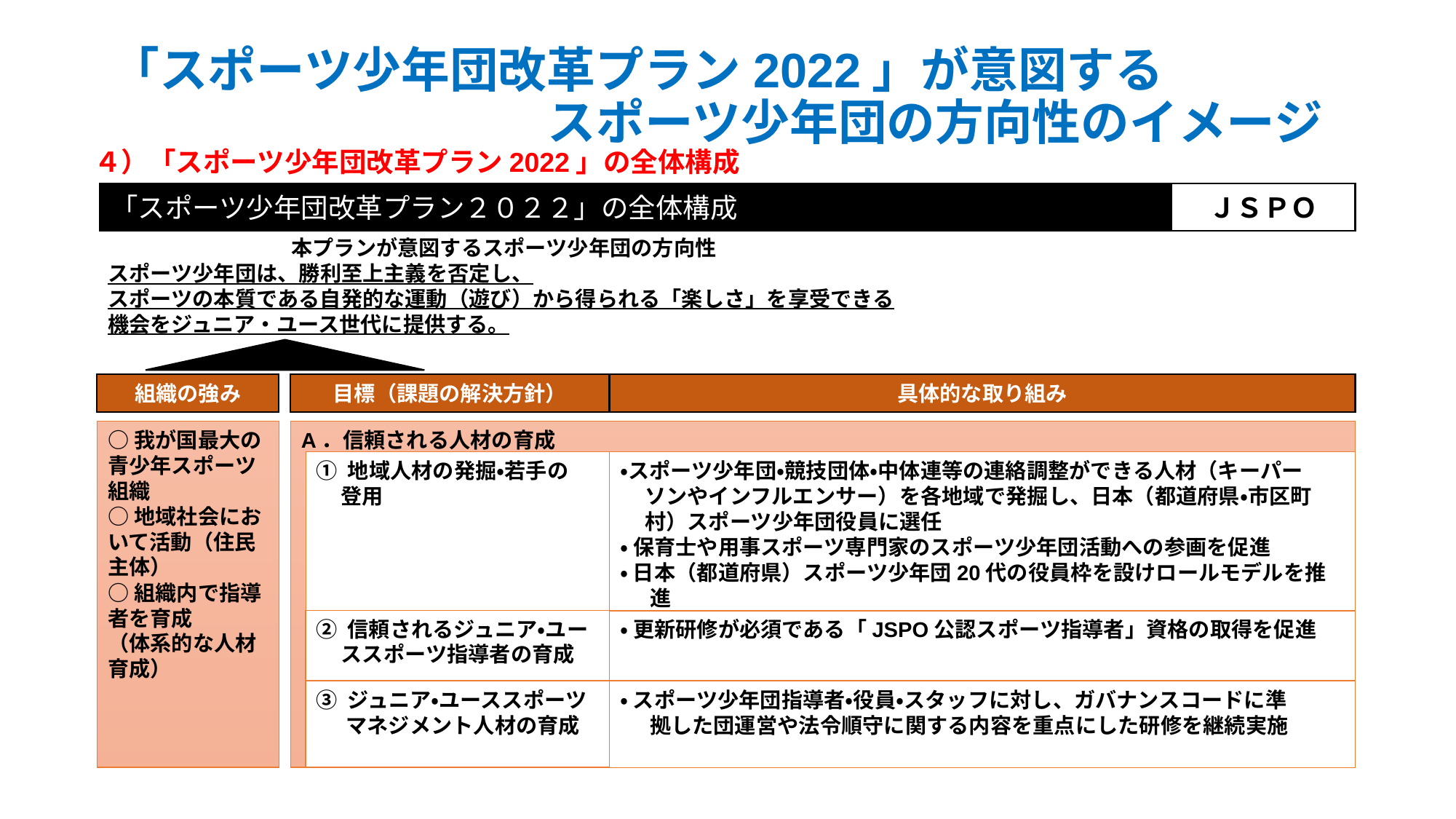

# 「スポーツ少年団改革プラン2022」が意図する 　　　　　　　　　スポーツ少年団の方向性のイメージ
４）「スポーツ少年団改革プラン2022」の全体構成
「スポーツ少年団改革プラン２０２２」の全体構成
ＪＳＰＯ
本プランが意図するスポーツ少年団の方向性
スポーツ少年団は、勝利至上主義を否定し、
スポーツの本質である自発的な運動（遊び）から得られる「楽しさ」を享受できる機会をジュニア・ユース世代に提供する。

組織の強み
目標（課題の解決方針）
具体的な取り組み
A．信頼される人材の育成
○我が国最大の青少年スポーツ組織
○地域社会において活動（住民主体）
○組織内で指導者を育成
（体系的な人材育成）
・スポーツ少年団・競技団体・中体連等の連絡調整ができる人材（キーパー
    ソンやインフルエンサー）を各地域で発掘し、日本（都道府県・市区町
    村）スポーツ少年団役員に選任
・ 保育士や用事スポーツ専門家のスポーツ少年団活動への参画を促進
・ 日本（都道府県）スポーツ少年団20代の役員枠を設けロールモデルを推
     進
① 地域人材の発掘・若手の
    登用
② 信頼されるジュニア・ユー
    ススポーツ指導者の育成
・ 更新研修が必須である「JSPO公認スポーツ指導者」資格の取得を促進
・ スポーツ少年団指導者・役員・スタッフに対し、ガバナンスコードに準
     拠した団運営や法令順守に関する内容を重点にした研修を継続実施
③ ジュニア・ユーススポーツ
     マネジメント人材の育成